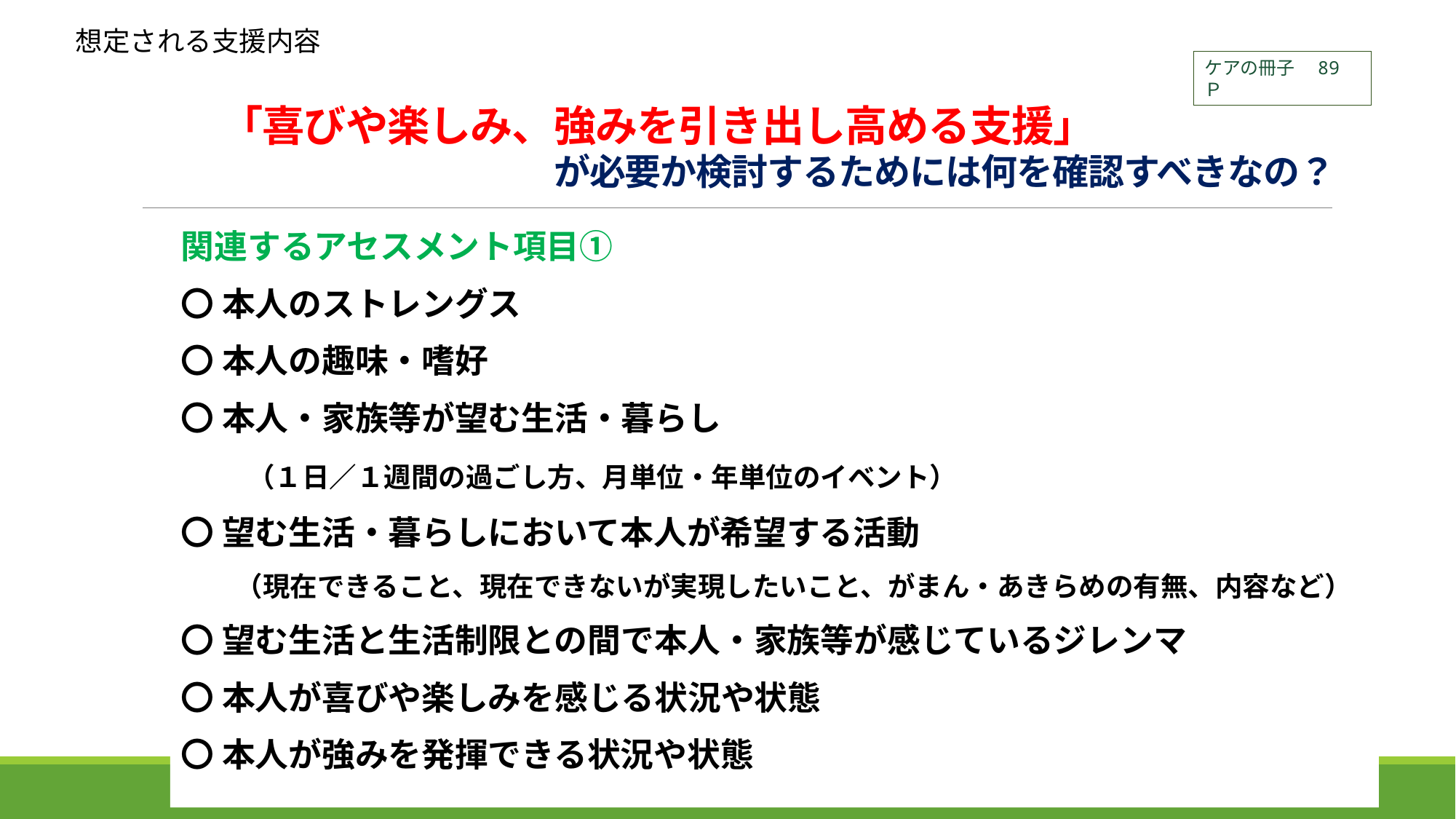

想定される支援内容
ケアの冊子　89Ｐ
# 「喜びや楽しみ、強みを引き出し高める支援」 　　　　　　　　　　　　が必要か検討するためには何を確認すべきなの？
関連するアセスメント項目①
〇 本人のストレングス
〇 本人の趣味・嗜好
〇 本人・家族等が望む生活・暮らし
　　（１日／１週間の過ごし方、月単位・年単位のイベント）
〇 望む生活・暮らしにおいて本人が希望する活動
　　（現在できること、現在できないが実現したいこと、がまん・あきらめの有無、内容など）
〇 望む生活と生活制限との間で本人・家族等が感じているジレンマ
〇 本人が喜びや楽しみを感じる状況や状態
〇 本人が強みを発揮できる状況や状態